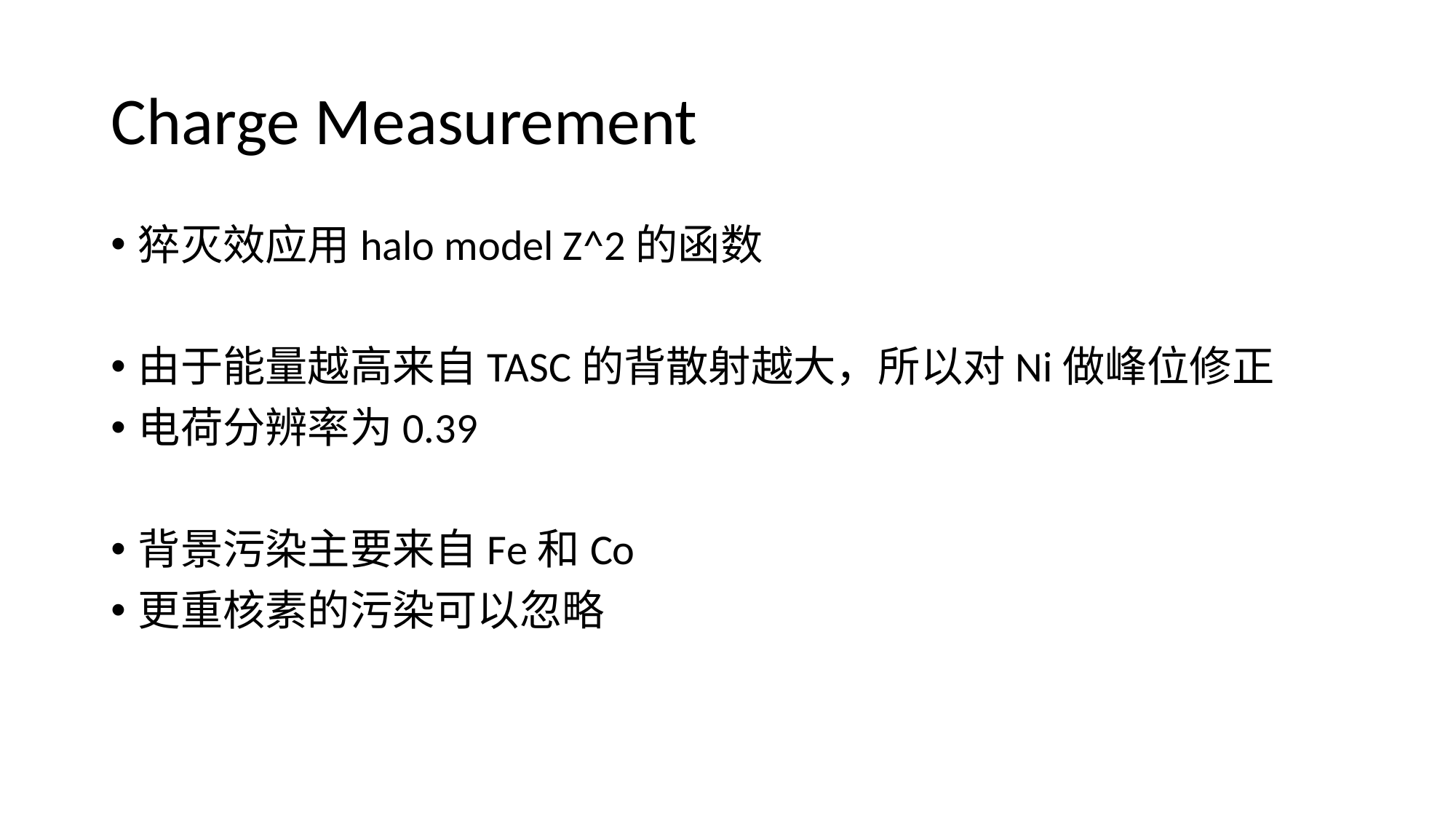

# Charge Measurement
猝灭效应用halo model Z^2的函数

由于能量越高来自TASC的背散射越大，所以对Ni做峰位修正
电荷分辨率为0.39

背景污染主要来自Fe和Co
更重核素的污染可以忽略